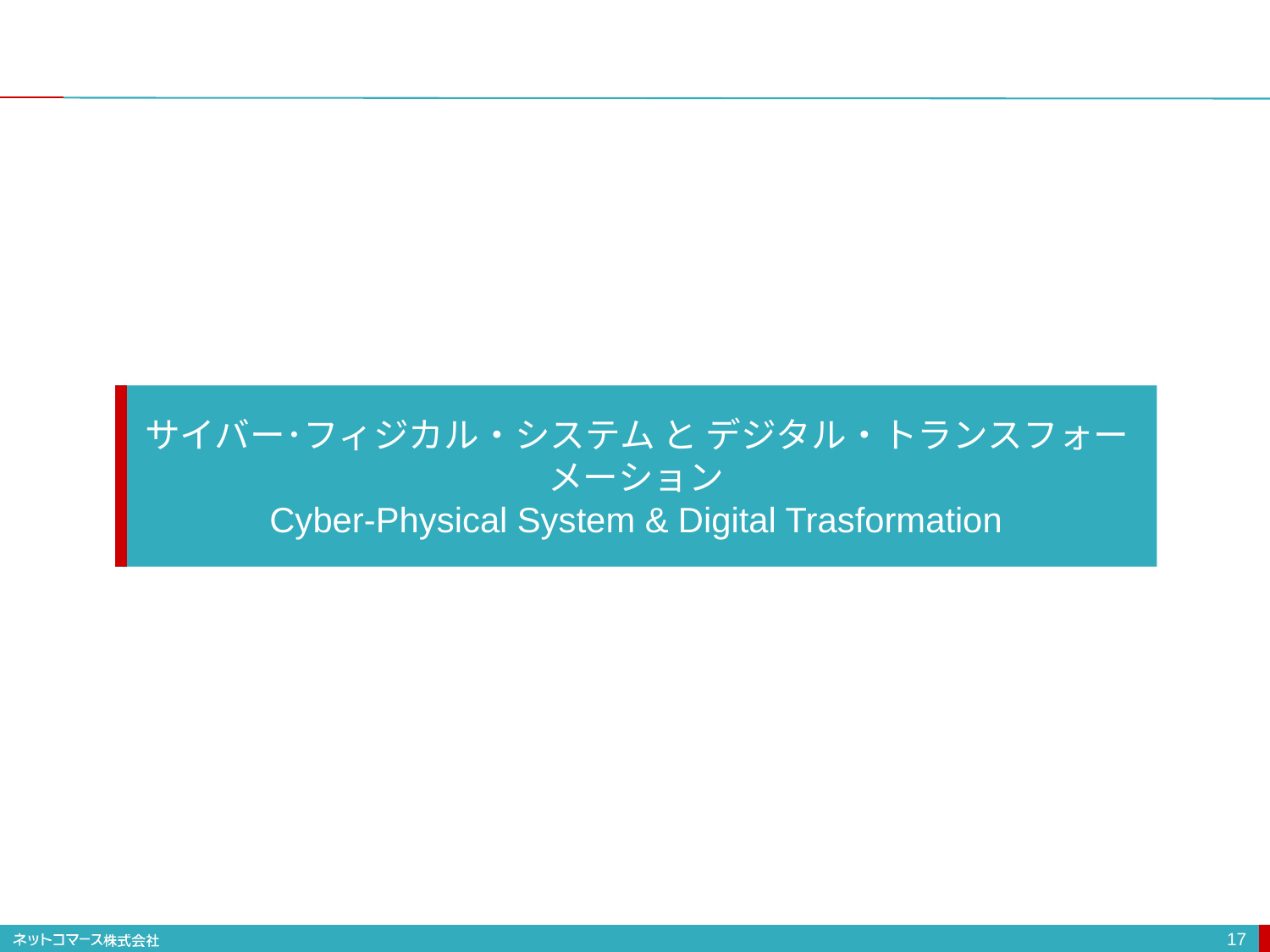

サイバー･フィジカル・システム と デジタル・トランスフォーメーション
Cyber-Physical System & Digital Trasformation
17